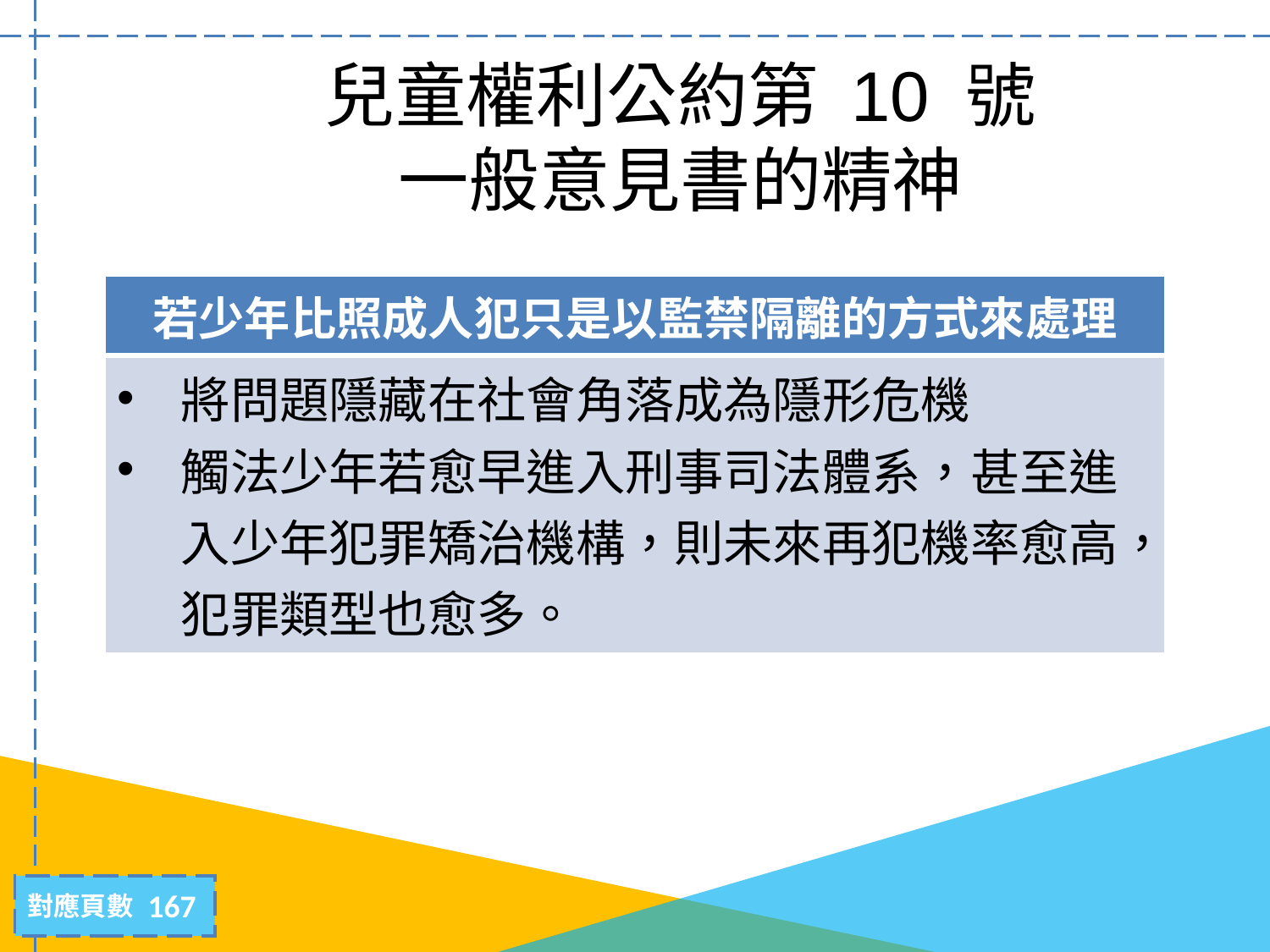

兒童權利公約第 10 號
一般意見書的精神
| 若少年比照成人犯只是以監禁隔離的方式來處理 |
| --- |
| 將問題隱藏在社會角落成為隱形危機 觸法少年若愈早進入刑事司法體系，甚至進入少年犯罪矯治機構，則未來再犯機率愈高，犯罪類型也愈多。 |
167